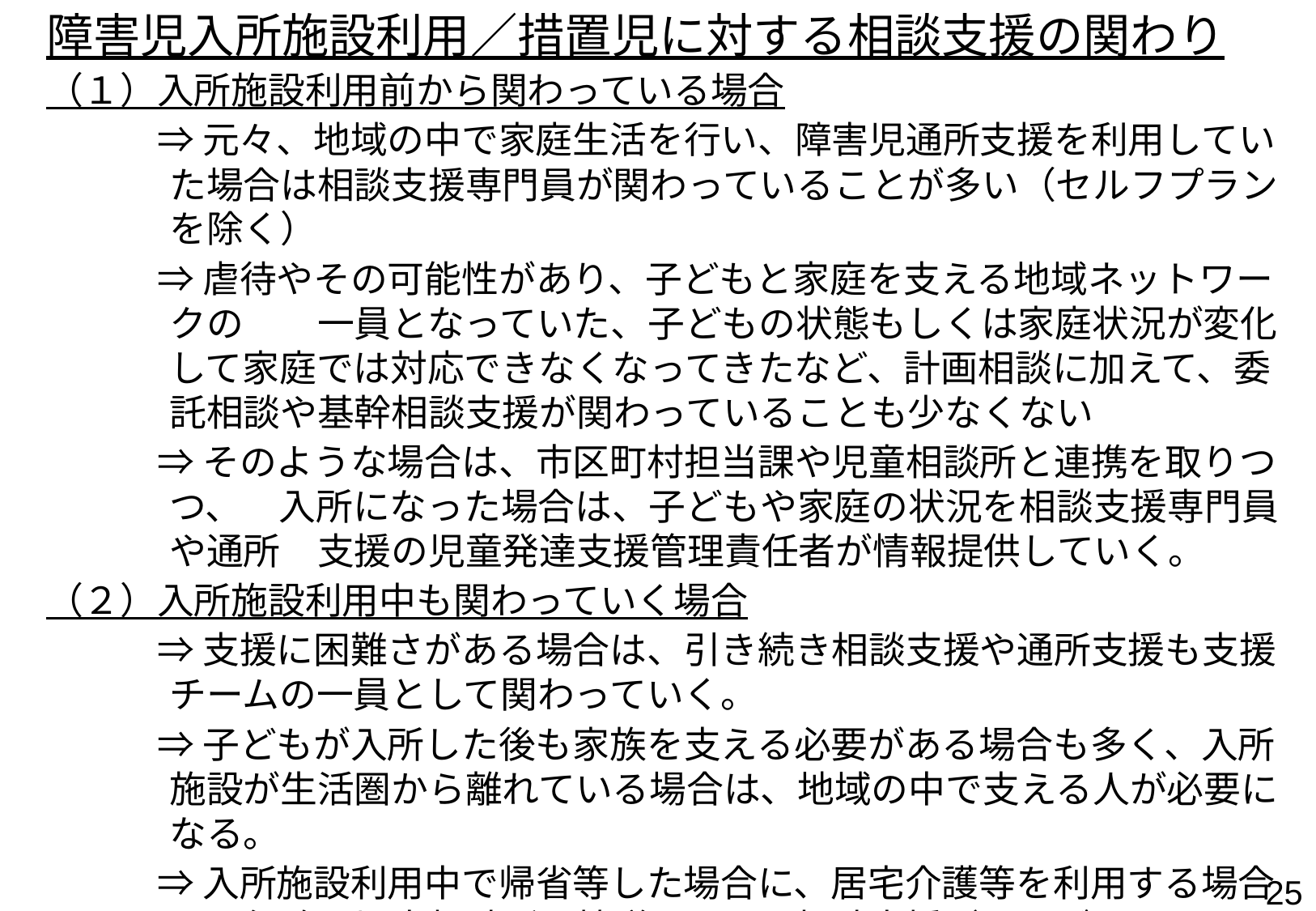

障害児入所施設利用／措置児に対する相談支援の関わり
（１）入所施設利用前から関わっている場合
　　　⇒ 元々、地域の中で家庭生活を行い、障害児通所支援を利用していた場合は相談支援専門員が関わっていることが多い（セルフプランを除く）
　　　⇒ 虐待やその可能性があり、子どもと家庭を支える地域ネットワークの　　一員となっていた、子どもの状態もしくは家庭状況が変化して家庭では対応できなくなってきたなど、計画相談に加えて、委託相談や基幹相談支援が関わっていることも少なくない
　　　⇒ そのような場合は、市区町村担当課や児童相談所と連携を取りつつ、　入所になった場合は、子どもや家庭の状況を相談支援専門員や通所　支援の児童発達支援管理責任者が情報提供していく。
（２）入所施設利用中も関わっていく場合
　　　⇒ 支援に困難さがある場合は、引き続き相談支援や通所支援も支援チームの一員として関わっていく。
　　　⇒ 子どもが入所した後も家族を支える必要がある場合も多く、入所施設が生活圏から離れている場合は、地域の中で支える人が必要になる。
　　　⇒ 入所施設利用中で帰省等した場合に、居宅介護等を利用する場合は、行政や児童相談所と協議しつつ、相談支援がコーディネートしなければならない場合もある。
25